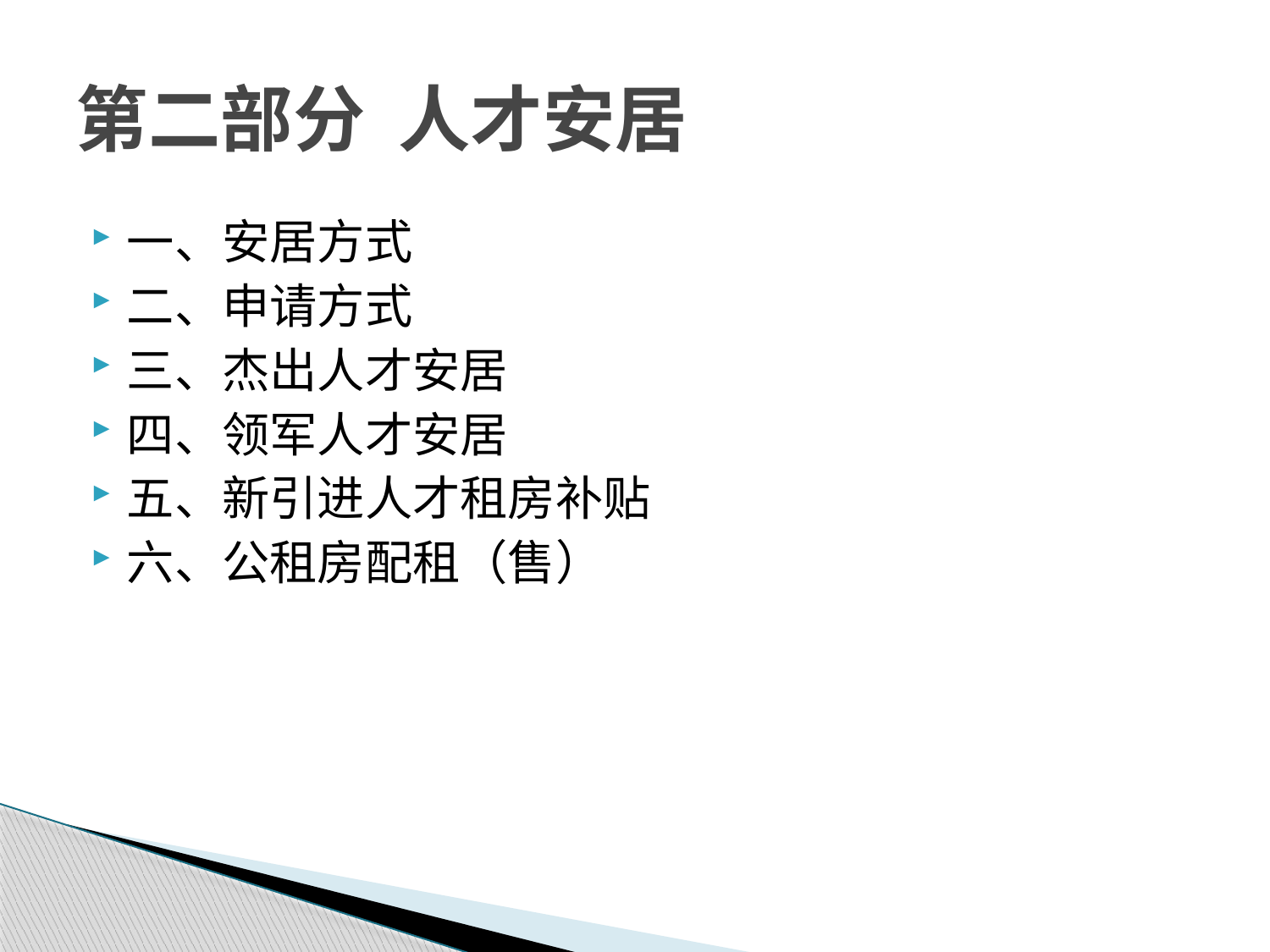

# 第二部分  人才安居
一、安居方式
二、申请方式
三、杰出人才安居
四、领军人才安居
五、新引进人才租房补贴
六、公租房配租（售）